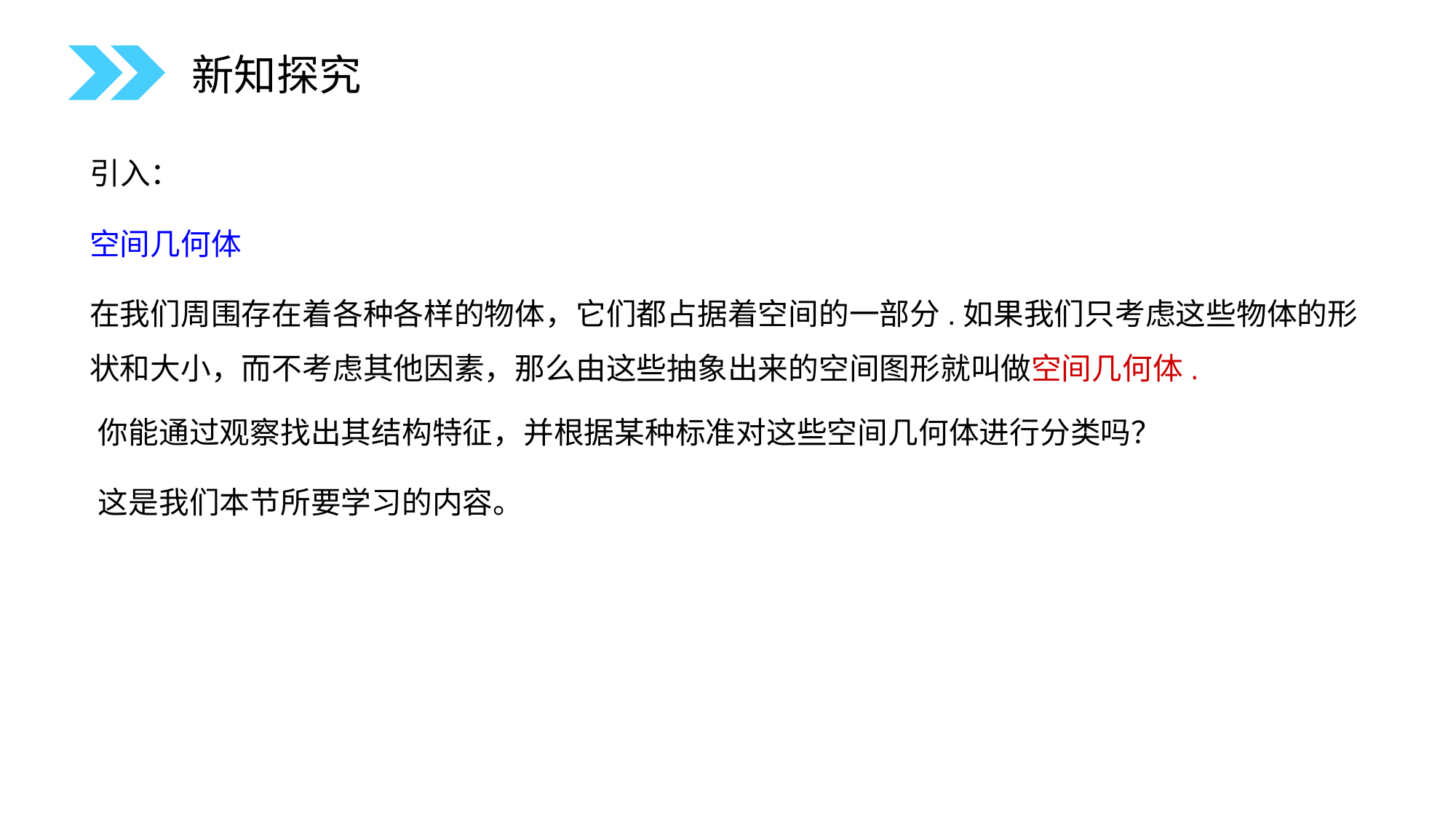

新知探究
引入：
空间几何体
在我们周围存在着各种各样的物体，它们都占据着空间的一部分.如果我们只考虑这些物体的形状和大小，而不考虑其他因素，那么由这些抽象出来的空间图形就叫做空间几何体.
你能通过观察找出其结构特征，并根据某种标准对这些空间几何体进行分类吗？
这是我们本节所要学习的内容。